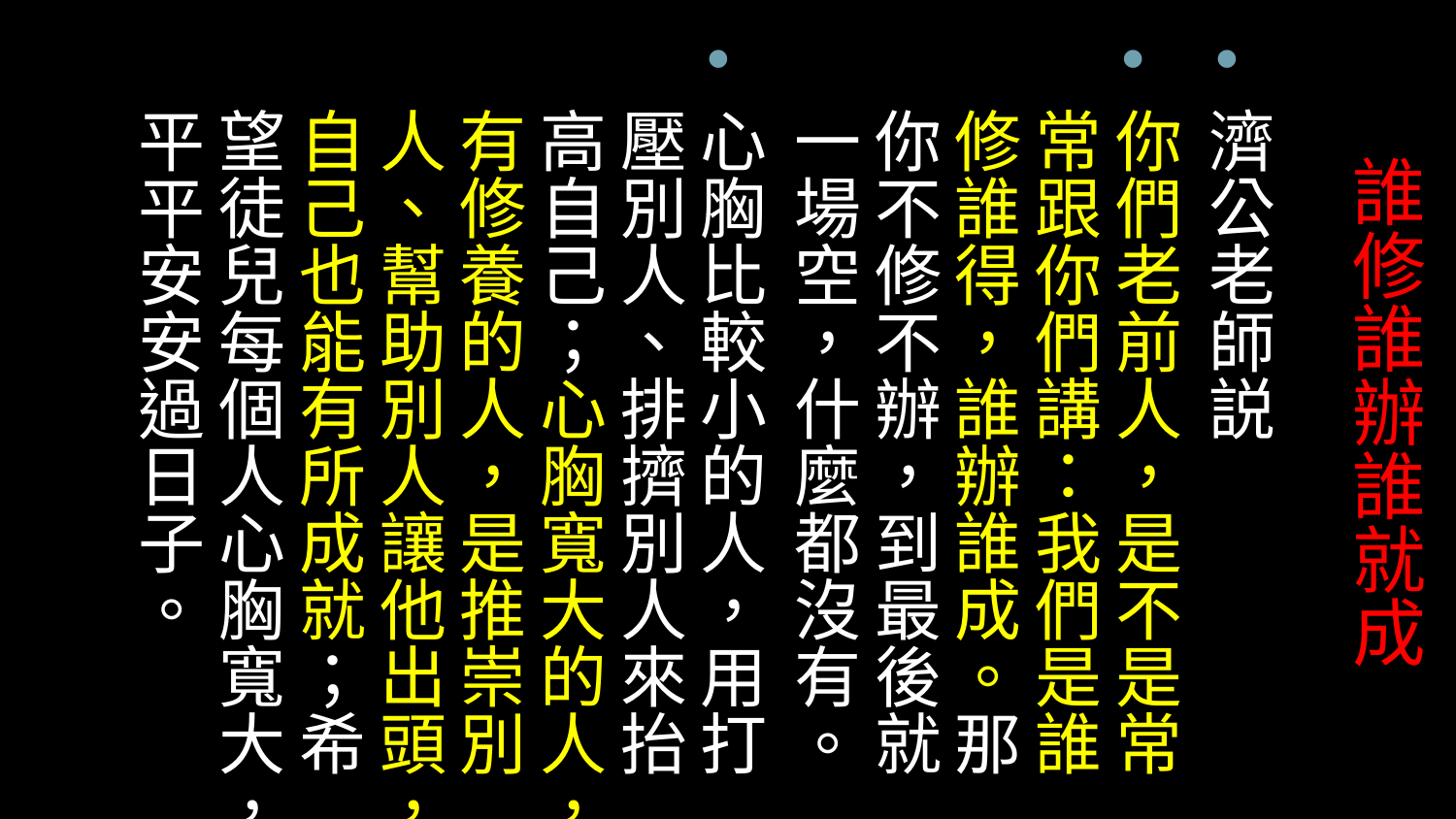

# 誰修誰辦誰就成
濟公老師説
你們老前人，是不是常常跟你們講：我們是誰修誰得，誰辦誰成。那你不修不辦，到最後就一場空，什麼都沒有。
心胸比較小的人，用打壓別人、排擠別人來抬高自己；心胸寬大的人，有修養的人，是推崇別人、幫助別人讓他出頭，自己也能有所成就；希望徒兒每個人心胸寬大，平平安安過日子。